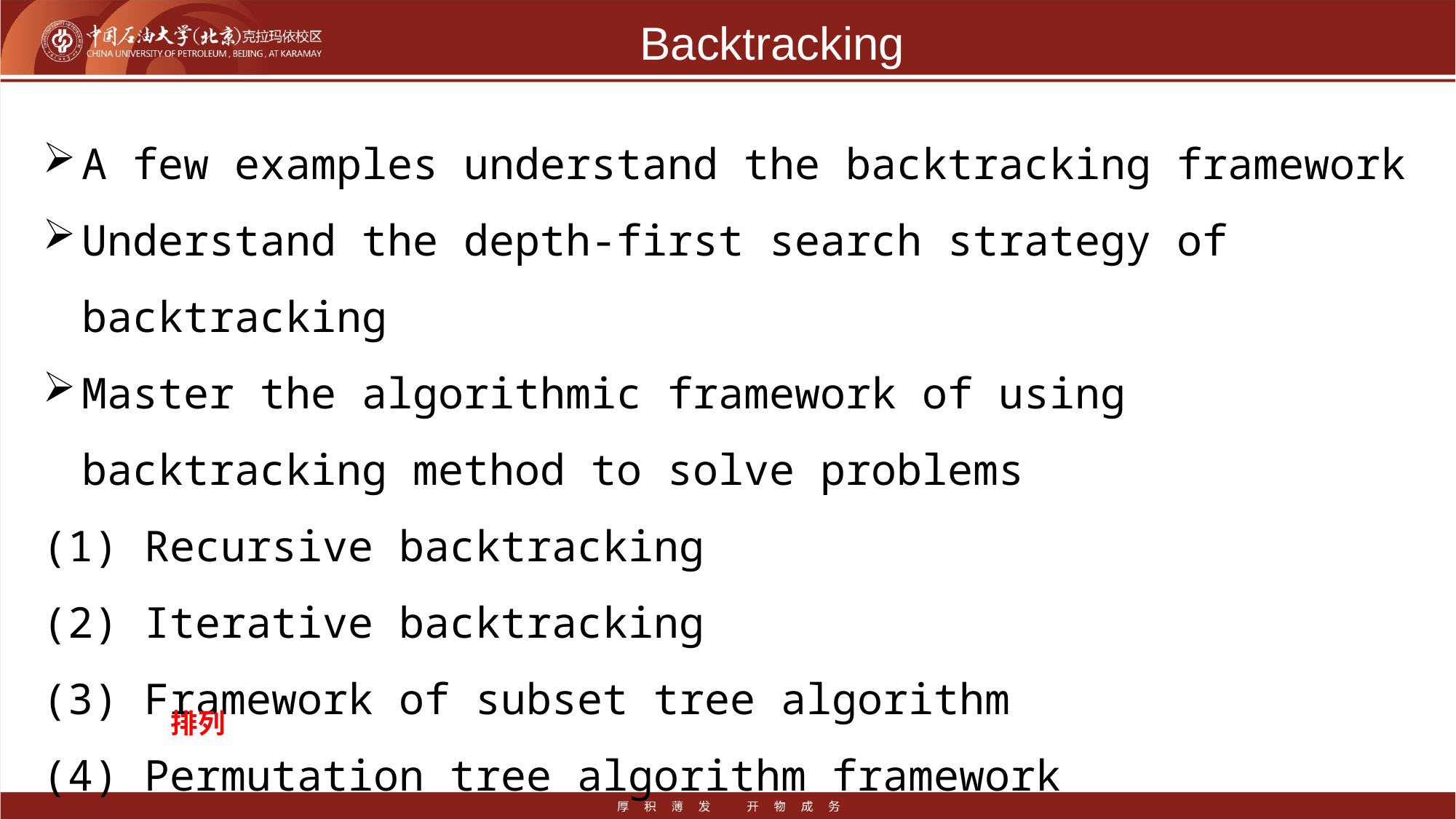

# Backtracking
A few examples understand the backtracking framework
Understand the depth-first search strategy of backtracking
Master the algorithmic framework of using backtracking method to solve problems
(1) Recursive backtracking
(2) Iterative backtracking
(3) Framework of subset tree algorithm
(4) Permutation tree algorithm framework
排列